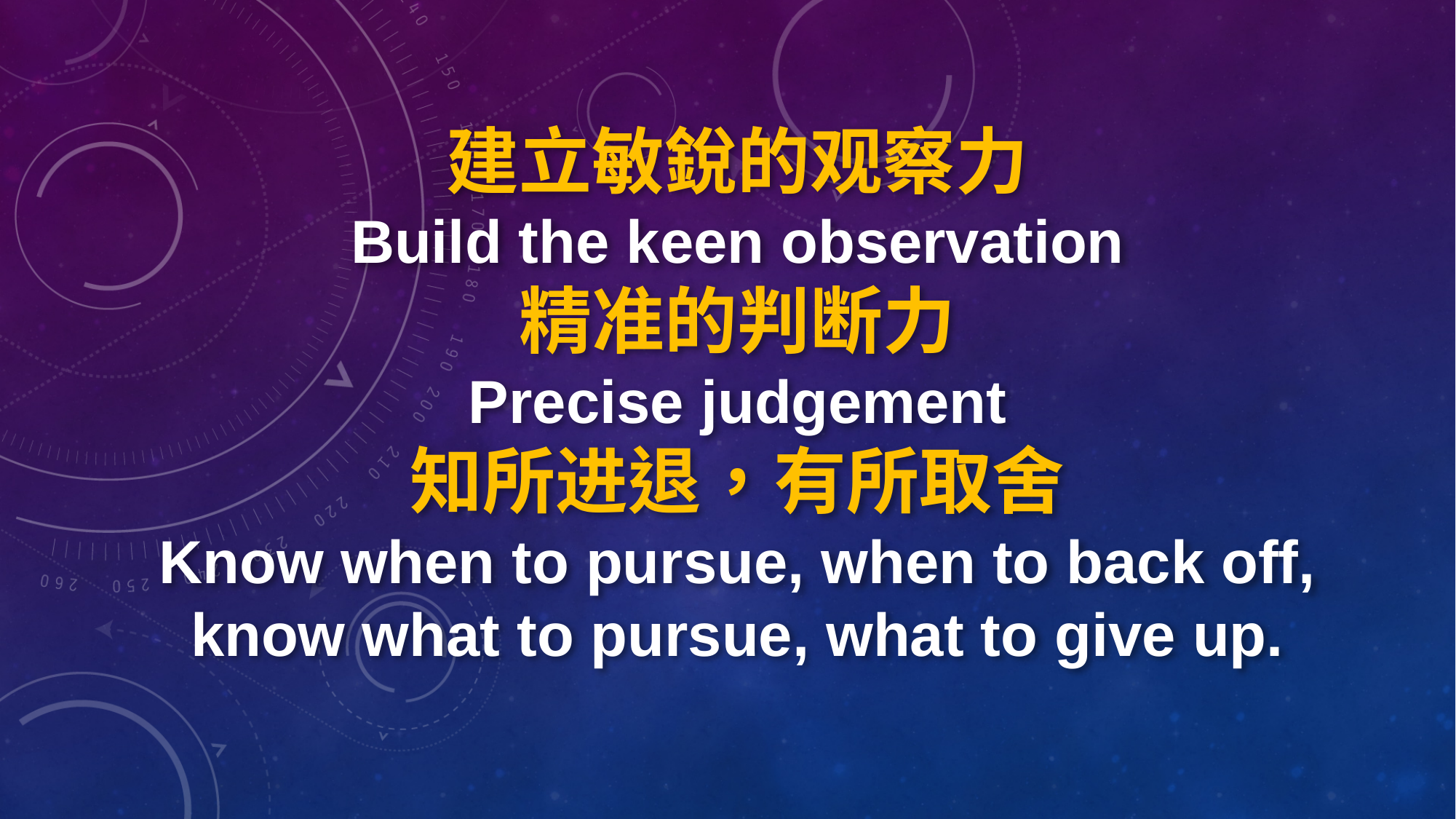

建立敏銳的观察力
Build the keen observation
精准的判断力
Precise judgement
知所进退，有所取舍
Know when to pursue, when to back off, know what to pursue, what to give up.